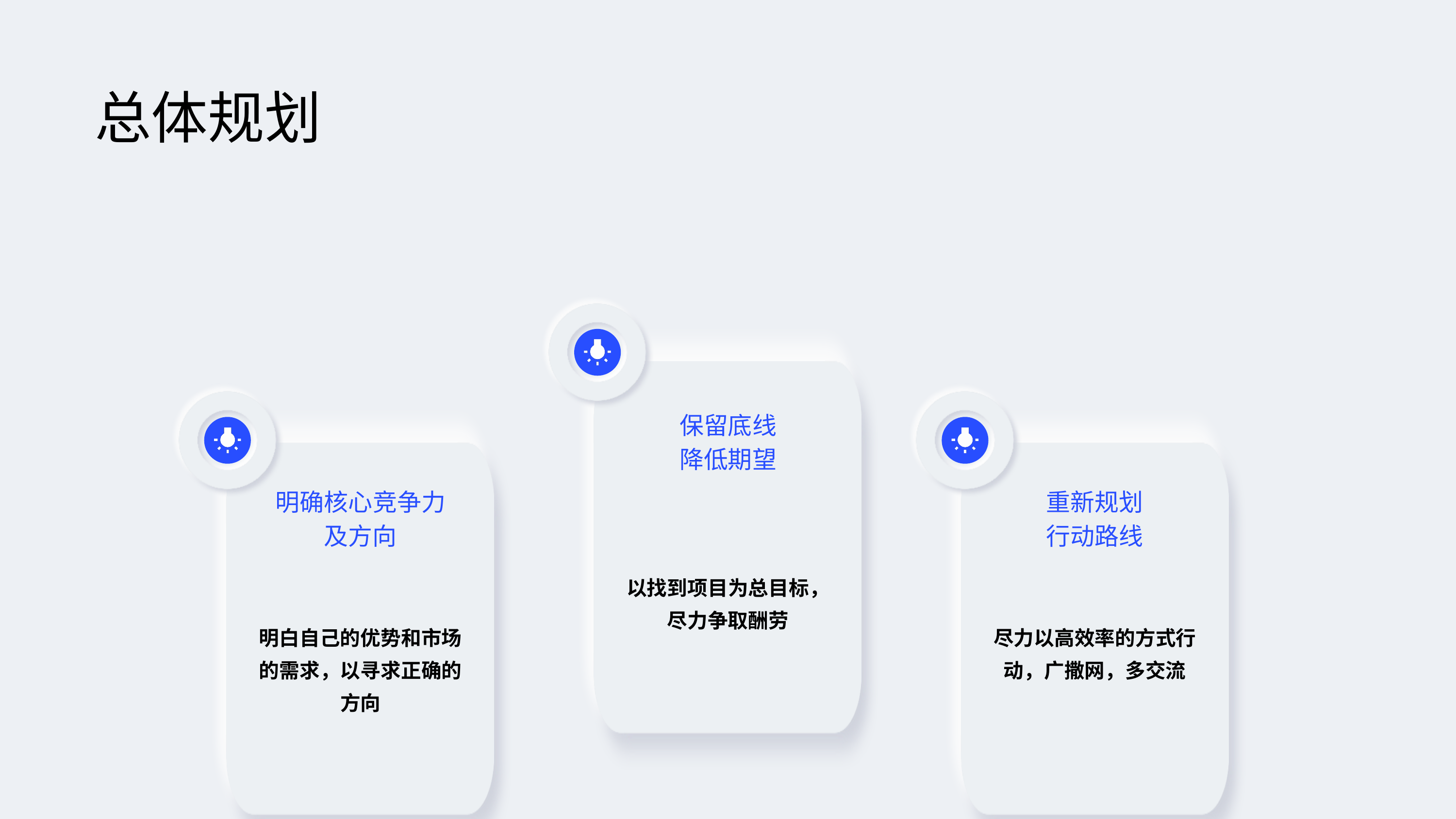

2023
2023
总体规划

保留底线
降低期望

明确核心竞争力
及方向
重新规划
行动路线
以找到项目为总目标，尽力争取酬劳
明白自己的优势和市场的需求，以寻求正确的方向
尽力以高效率的方式行动，广撒网，多交流